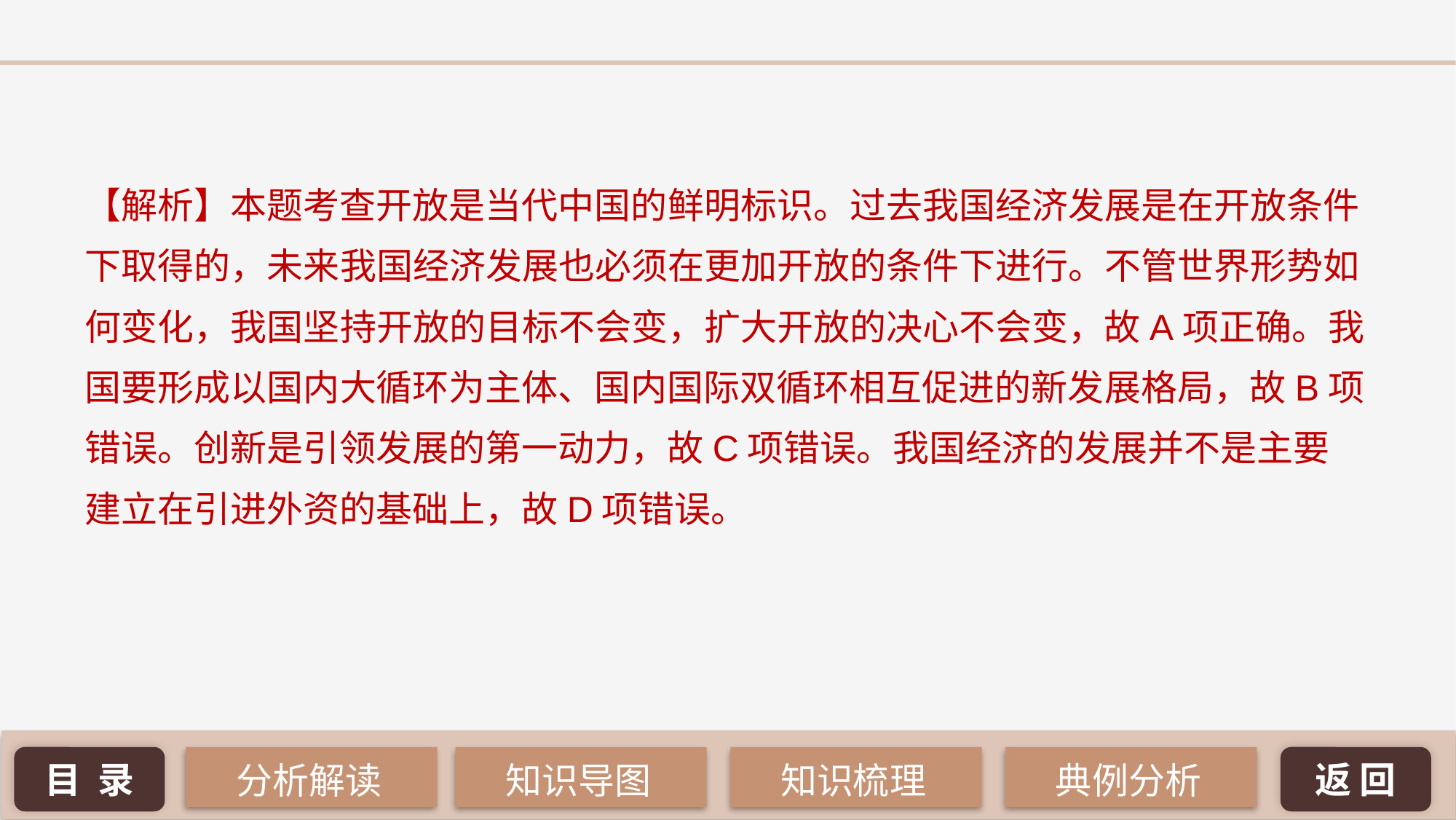

【解析】本题考查开放是当代中国的鲜明标识。过去我国经济发展是在开放条件下取得的，未来我国经济发展也必须在更加开放的条件下进行。不管世界形势如何变化，我国坚持开放的目标不会变，扩大开放的决心不会变，故A项正确。我国要形成以国内大循环为主体、国内国际双循环相互促进的新发展格局，故B项错误。创新是引领发展的第一动力，故C项错误。我国经济的发展并不是主要建立在引进外资的基础上，故D项错误。
返 回